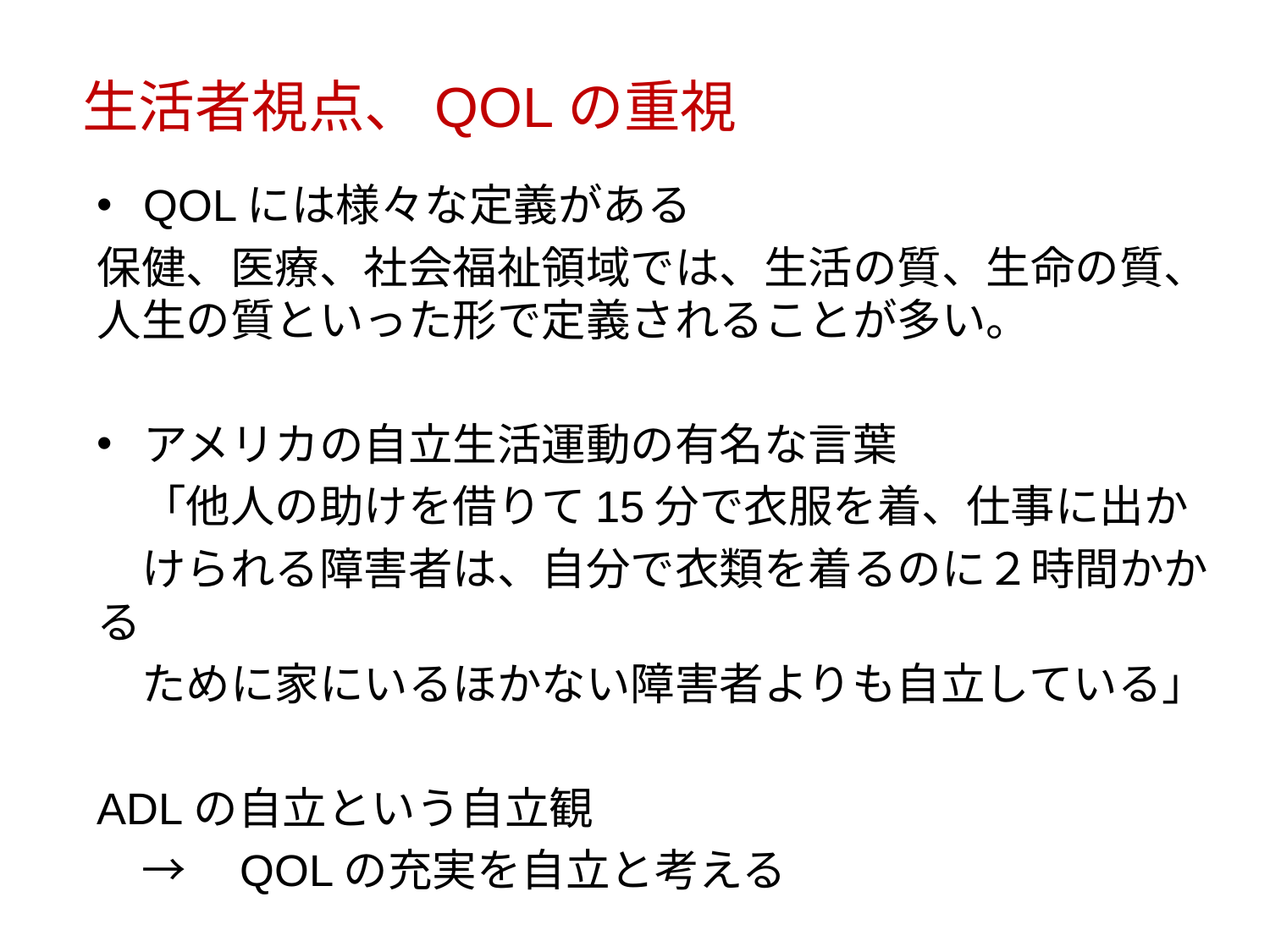

生活者視点、QOLの重視
QOLには様々な定義がある
保健、医療、社会福祉領域では、生活の質、生命の質、人生の質といった形で定義されることが多い。

アメリカの自立生活運動の有名な言葉
　「他人の助けを借りて15分で衣服を着、仕事に出か
　けられる障害者は、自分で衣類を着るのに２時間かかる
　ために家にいるほかない障害者よりも自立している」

ADLの自立という自立観
　→　QOLの充実を自立と考える